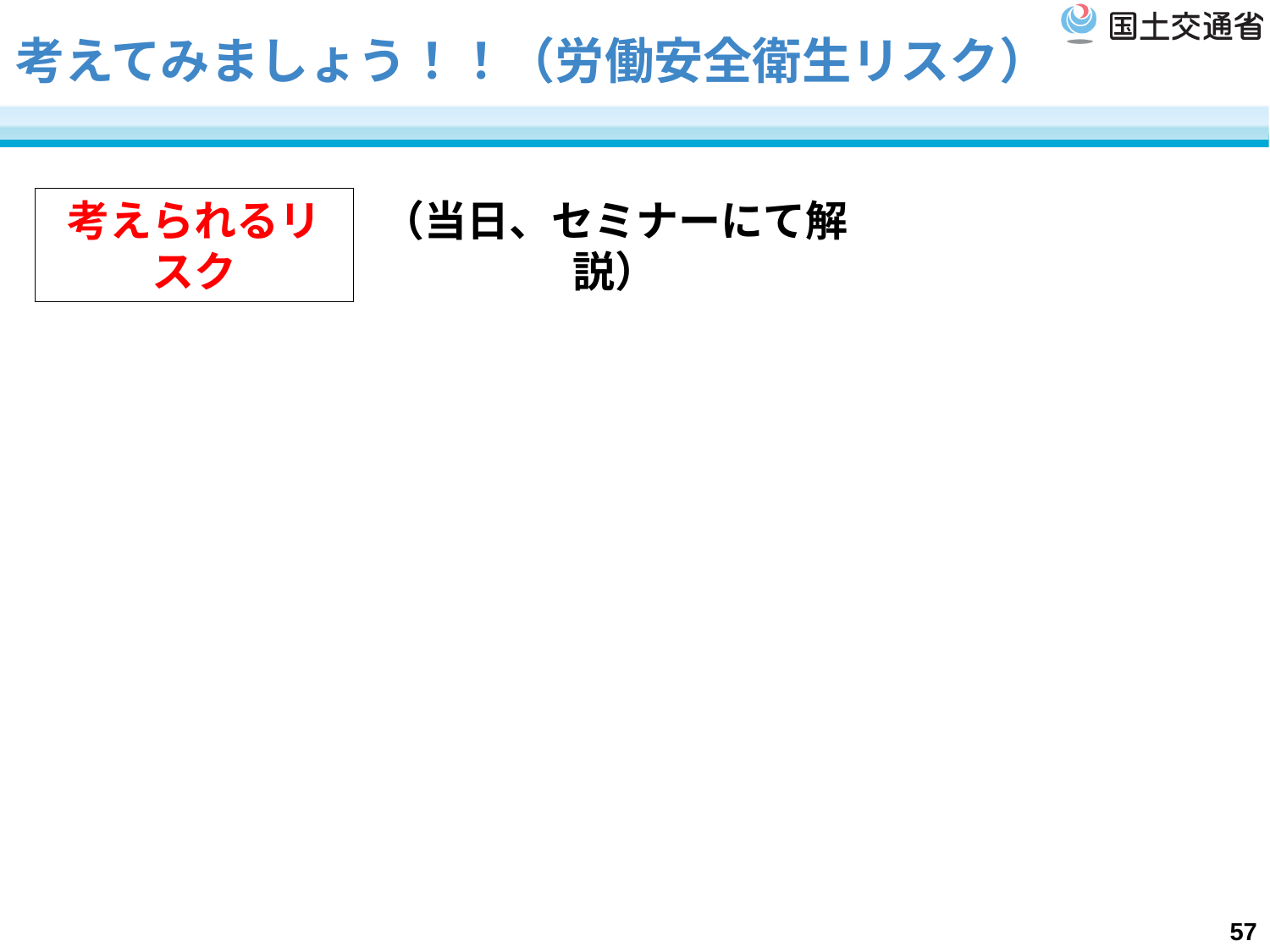

# 考えてみましょう！！（労働安全衛生リスク）
（当日、セミナーにて解説）
考えられるリスク
57